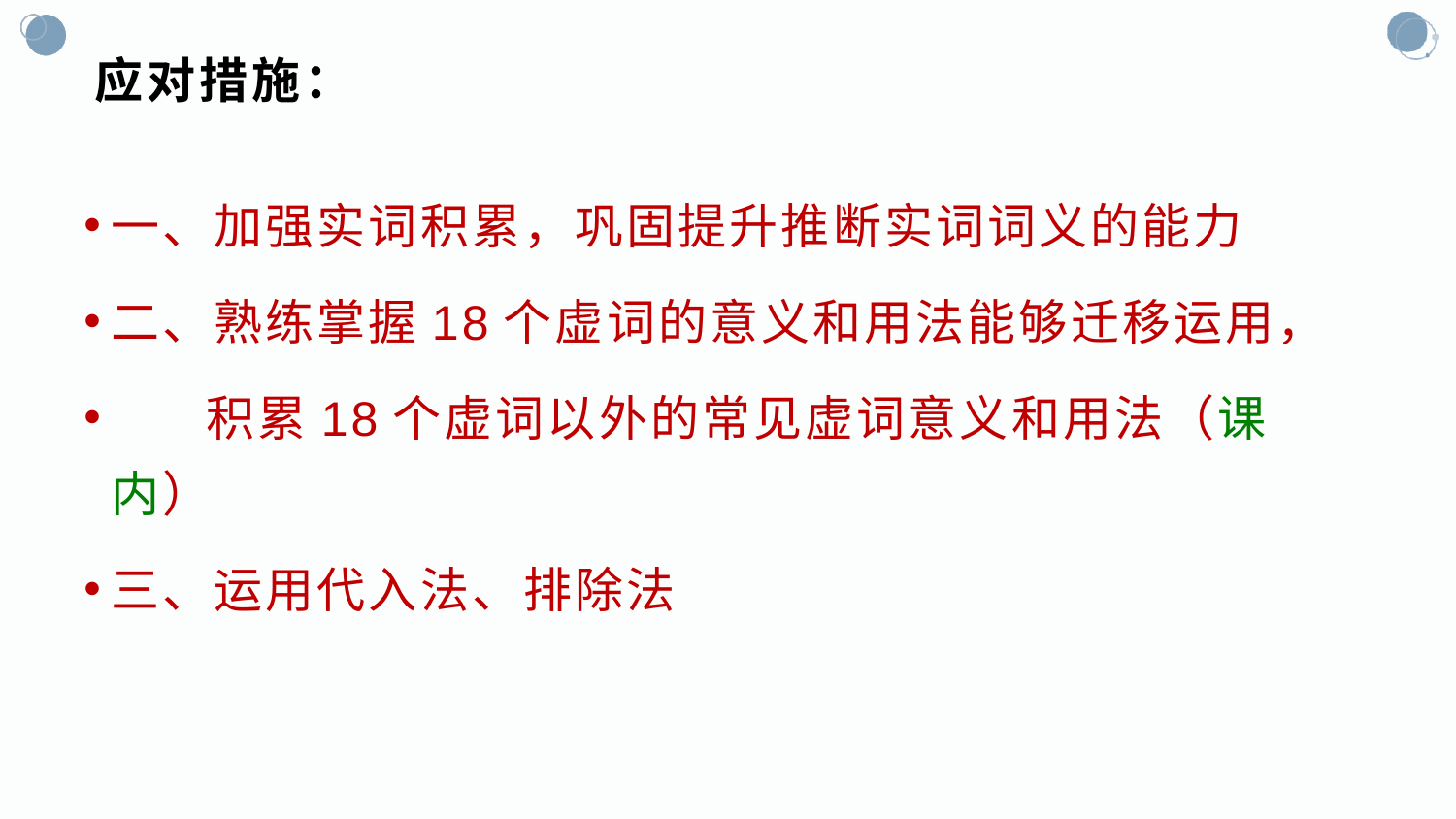

# 应对措施：
一、加强实词积累，巩固提升推断实词词义的能力
二、熟练掌握18个虚词的意义和用法能够迁移运用，
      积累18个虚词以外的常见虚词意义和用法（课内）
三、运用代入法、排除法